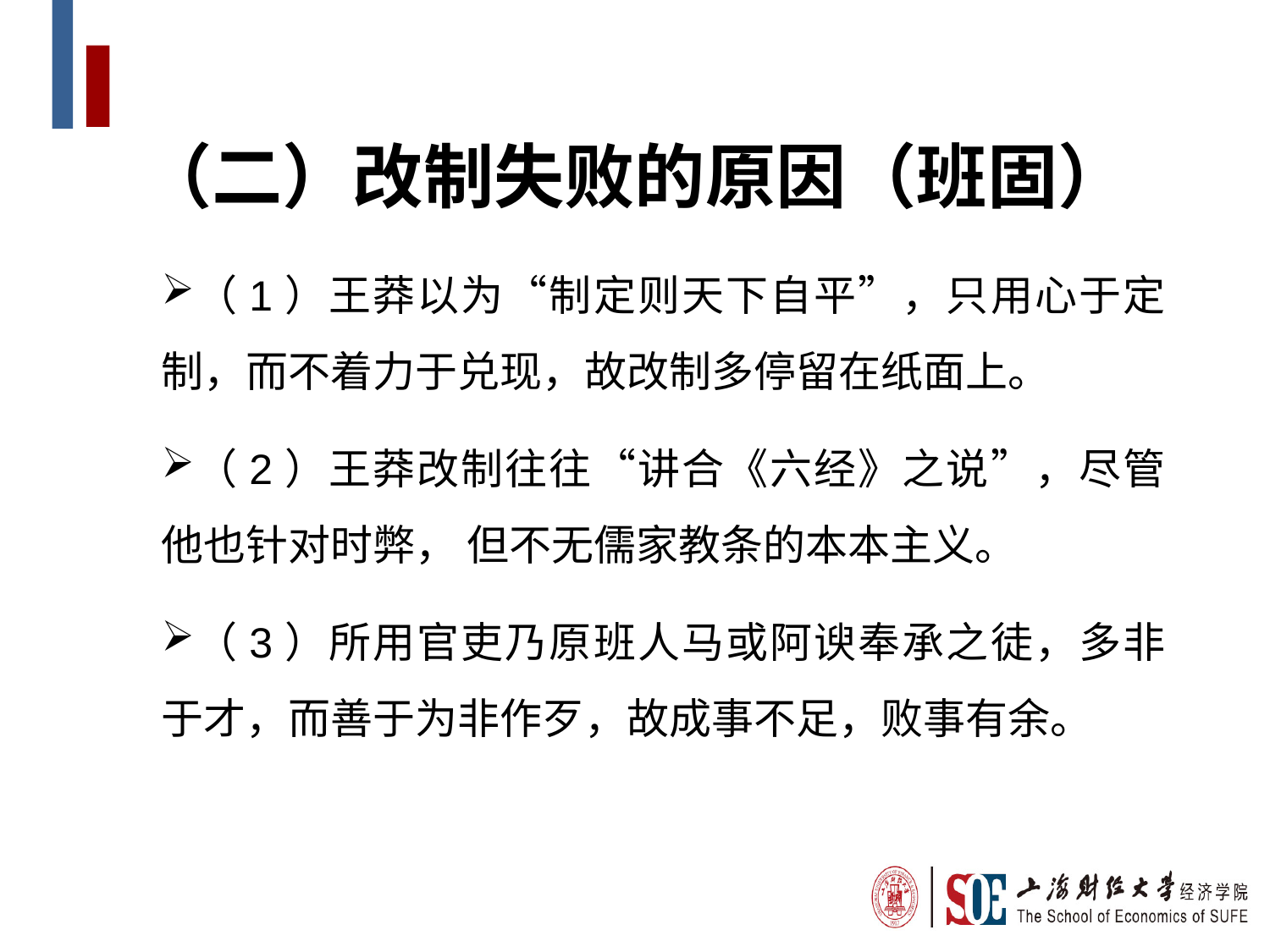

（二）改制失败的原因（班固）
（1）王莽以为“制定则天下自平”，只用心于定制，而不着力于兑现，故改制多停留在纸面上。
（2）王莽改制往往“讲合《六经》之说”，尽管他也针对时弊， 但不无儒家教条的本本主义。
（3）所用官吏乃原班人马或阿谀奉承之徒，多非于才，而善于为非作歹，故成事不足，败事有余。